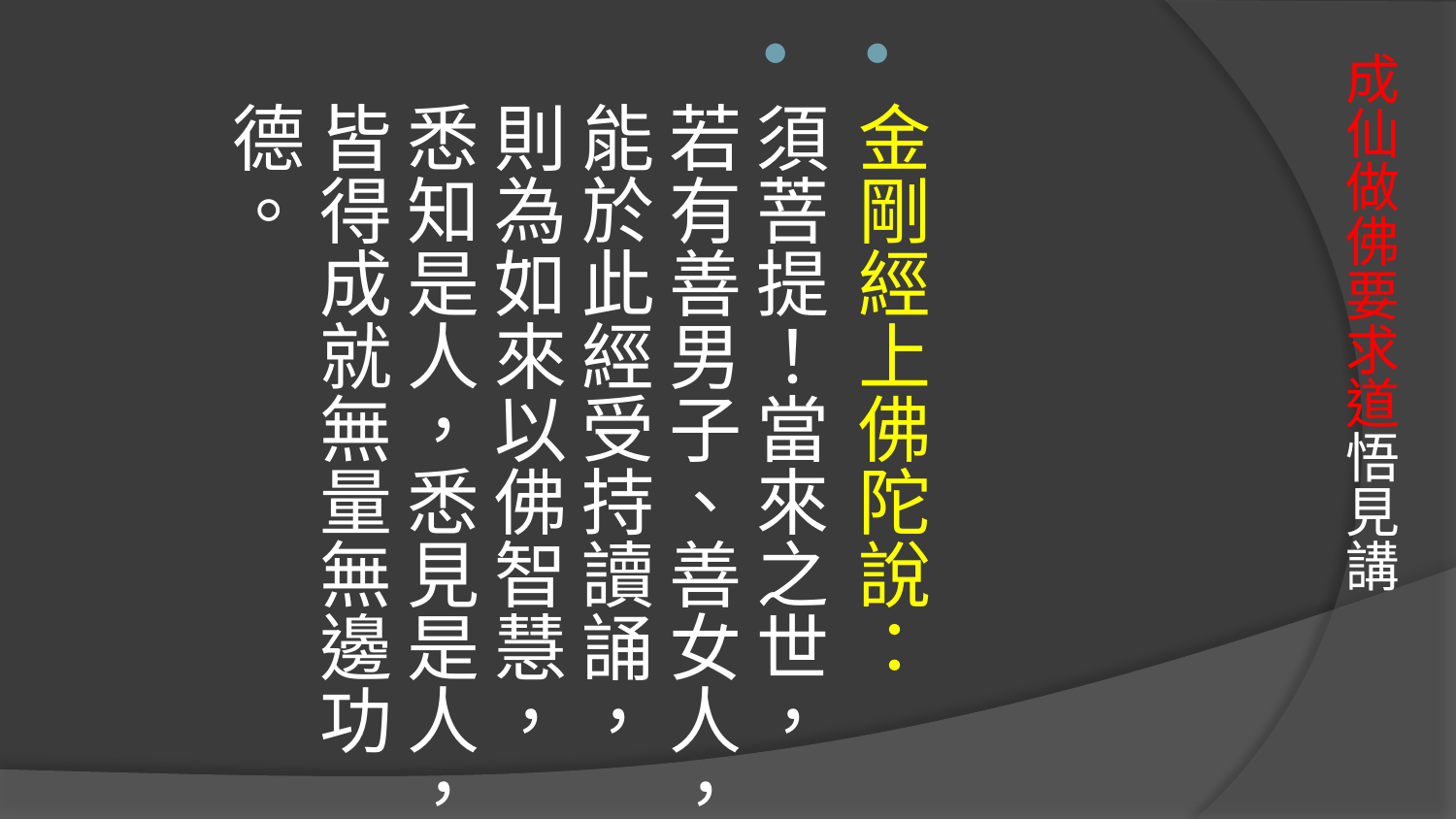

金剛經上佛陀說：
須菩提！當來之世，若有善男子、善女人，能於此經受持讀誦，則為如來以佛智慧，悉知是人，悉見是人，皆得成就無量無邊功德。

# 成仙做佛要求道悟見講